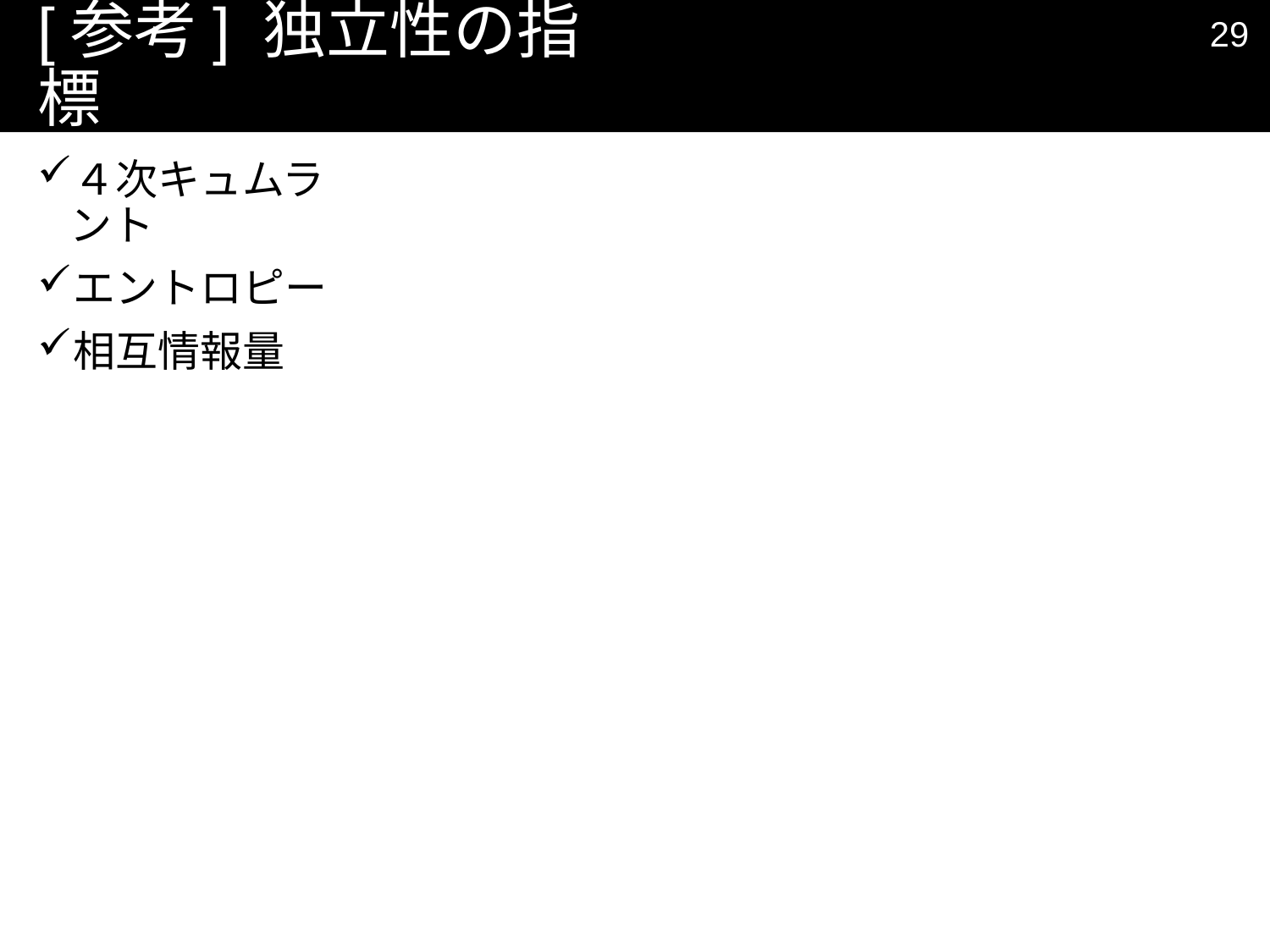

29
# [参考] 独立性の指標
４次キュムラント
エントロピー
相互情報量